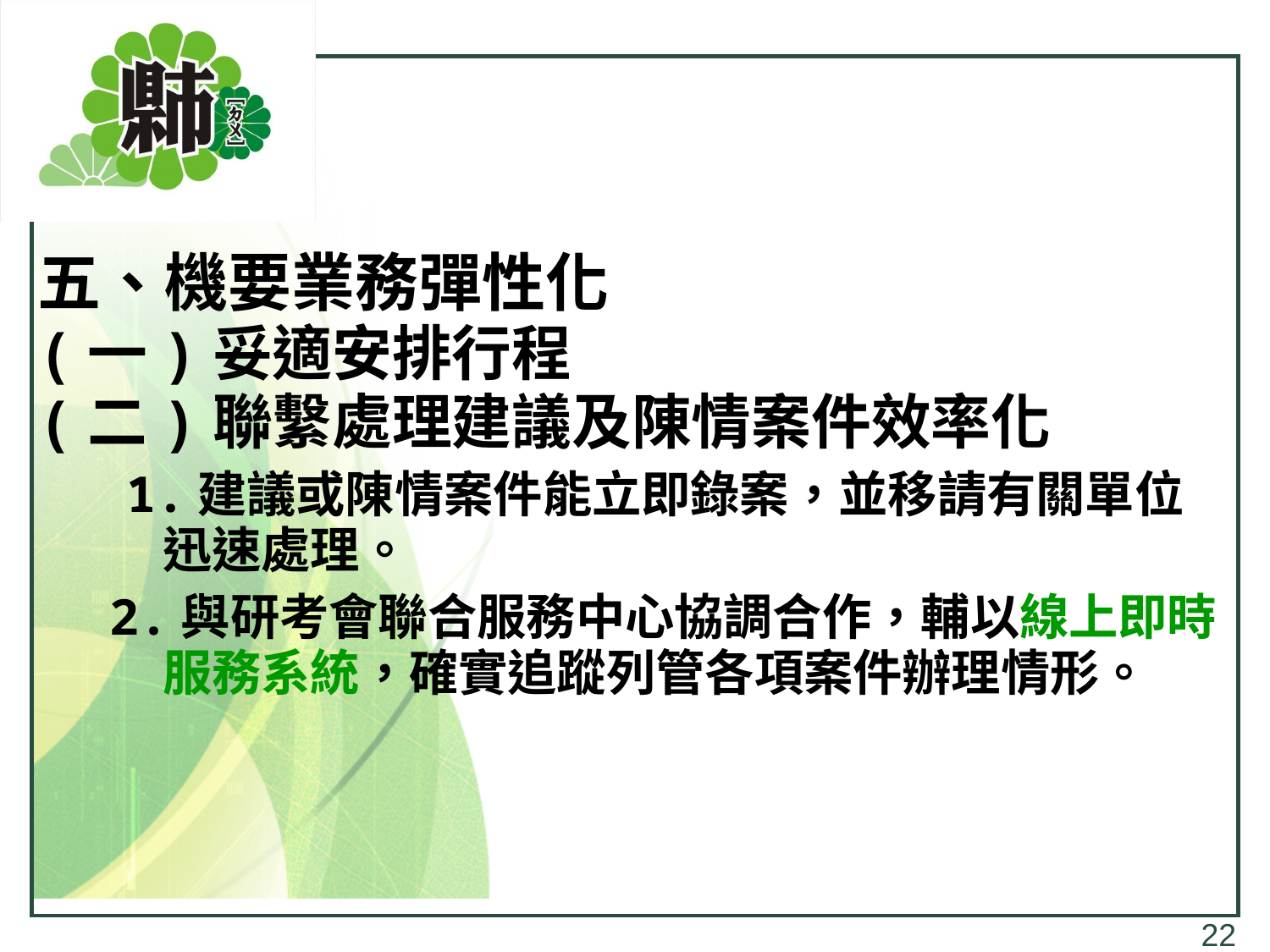

五、機要業務彈性化
(一)妥適安排行程
(二)聯繫處理建議及陳情案件效率化
   1.建議或陳情案件能立即錄案，並移請有關單位迅速處理。
　 2.與研考會聯合服務中心協調合作，輔以線上即時服務系統，確實追蹤列管各項案件辦理情形。